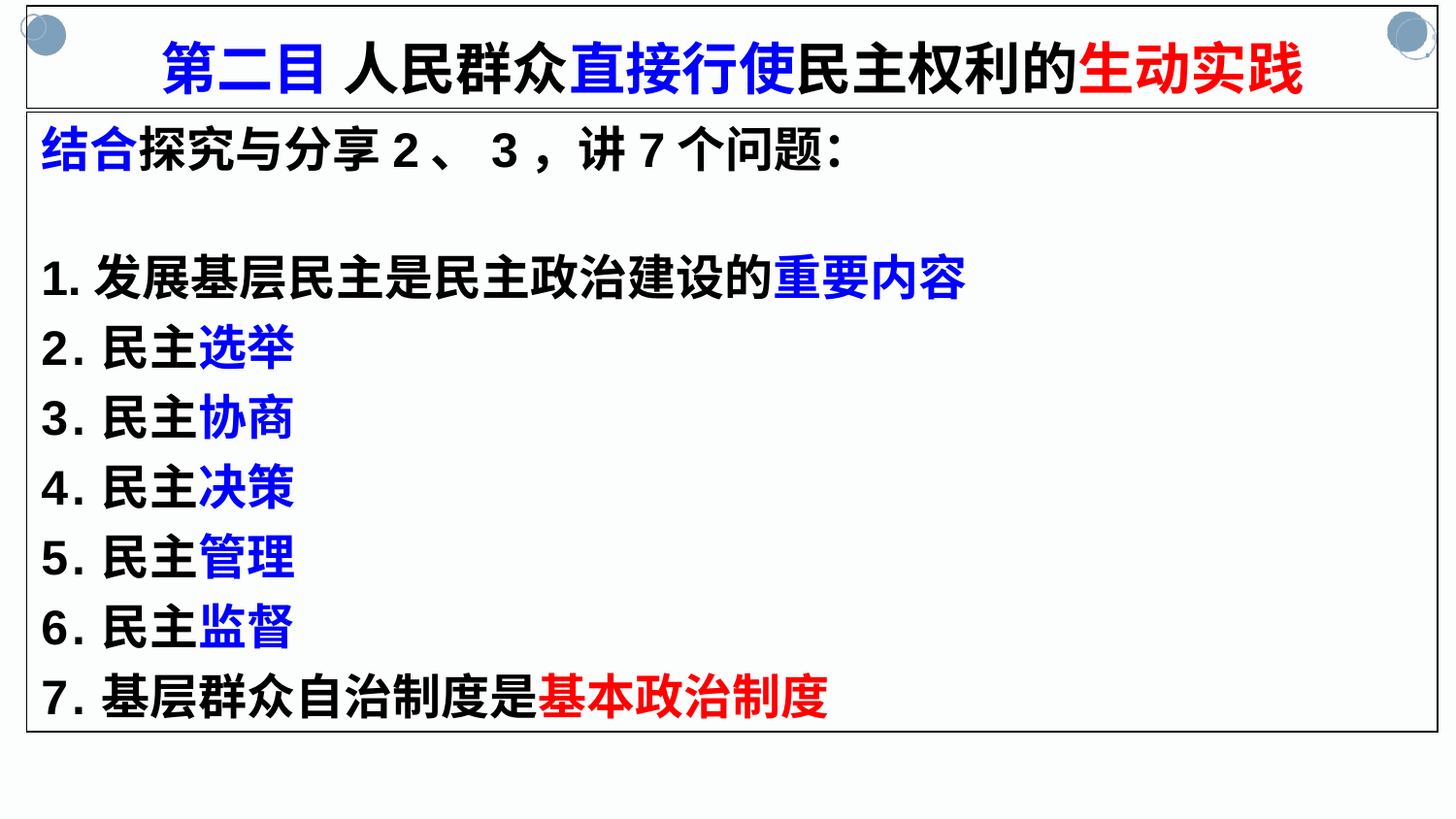

第二目 人民群众直接行使民主权利的生动实践
结合探究与分享2、3，讲7个问题：

1.发展基层民主是民主政治建设的重要内容
2.民主选举
3.民主协商
4.民主决策
5.民主管理
6.民主监督
7.基层群众自治制度是基本政治制度